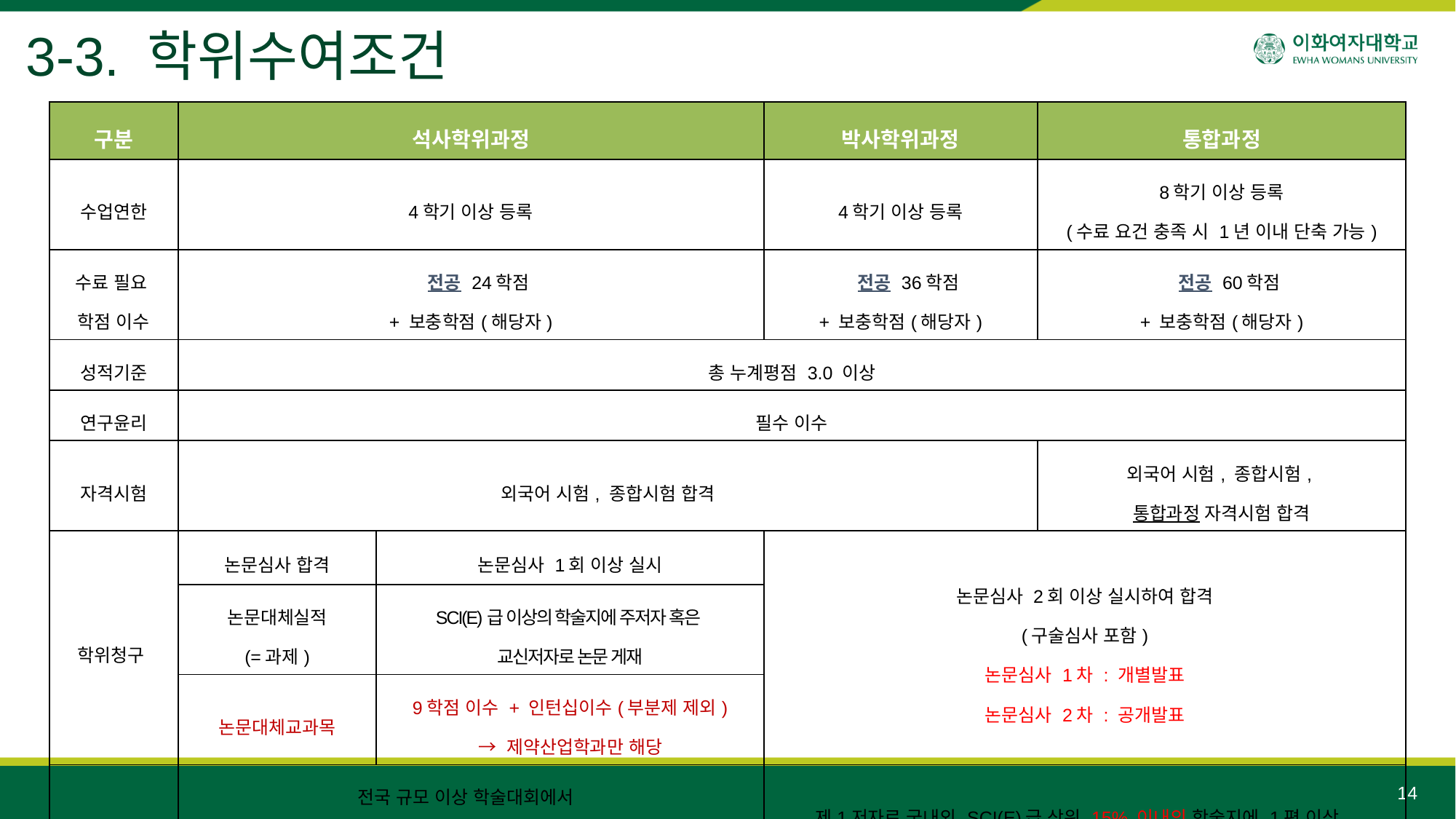

3-3. 학위수여조건
| 구분 | 석사학위과정 |  | 박사학위과정 | 통합과정 |
| --- | --- | --- | --- | --- |
| 수업연한 | 4학기 이상 등록 |  | 4학기 이상 등록 | 8학기 이상 등록 (수료 요건 충족 시 1년 이내 단축 가능) |
| 수료 필요 학점 이수 | 전공 24학점 + 보충학점(해당자) |  | 전공 36학점 + 보충학점(해당자) | 전공 60학점 + 보충학점(해당자) |
| 성적기준 | 총 누계평점 3.0 이상 |  |  |  |
| 연구윤리 | 필수 이수 |  |  |  |
| 자격시험 | 외국어 시험, 종합시험 합격 |  |  | 외국어 시험, 종합시험, 통합과정 자격시험 합격 |
| 학위청구 | 논문심사 합격 | 논문심사 1회 이상 실시 | 논문심사 2회 이상 실시하여 합격 (구술심사 포함) 논문심사 1차 : 개별발표 논문심사 2차 : 공개발표 |  |
|  | 논문대체실적 (=과제) | SCI(E)급 이상의 학술지에 주저자 혹은 교신저자로 논문 게재 |  |  |
|  | 논문대체교과목 | 9학점 이수 + 인턴십이수(부분제 제외) → 제약산업학과만 해당 |  |  |
| 논문발표 | 전국 규모 이상 학술대회에서 제1저자로 1회 이상 포스터를 발표하고, 국내외 SCI(E)급 학술지에 1편 이상 투고 |  | 제1저자로 국내외 SCI(E)급 상위 15% 이내의 학술지에 1편 이상, 또는 상위 50% 이내의 학술지에 2편 이상 게재 |  |
14